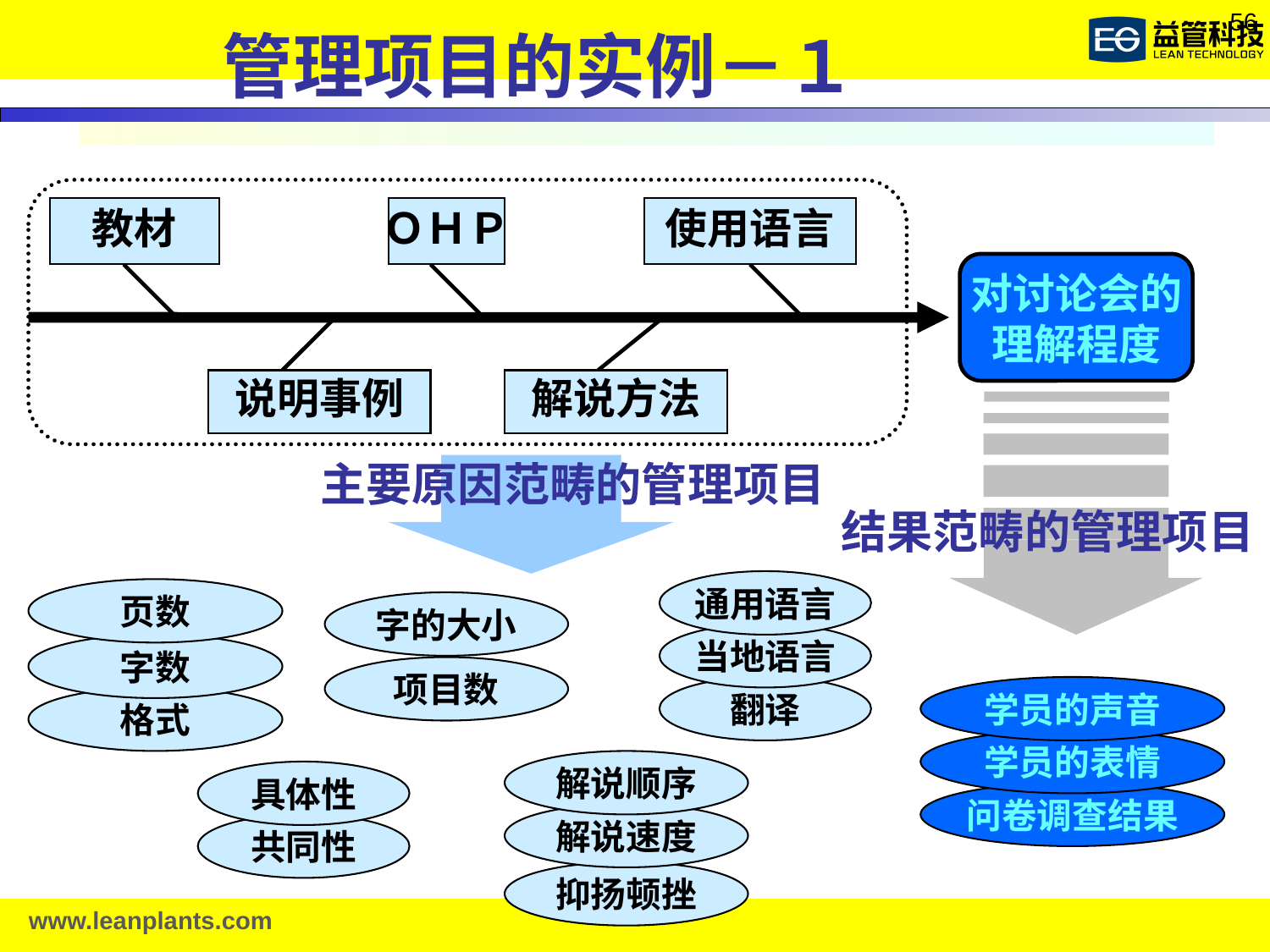

56
管理项目的实例－１

教材
ＯＨＰ
使用语言
对讨论会的
理解程度

说明事例
解说方法

主要原因范畴的管理项目

结果范畴的管理项目
通用语言
当地语言
翻译
页数
字数
格式
字的大小
项目数
学员的声音
学员的表情
问卷调查结果
解说顺序
解说速度
抑扬顿挫
具体性
共同性